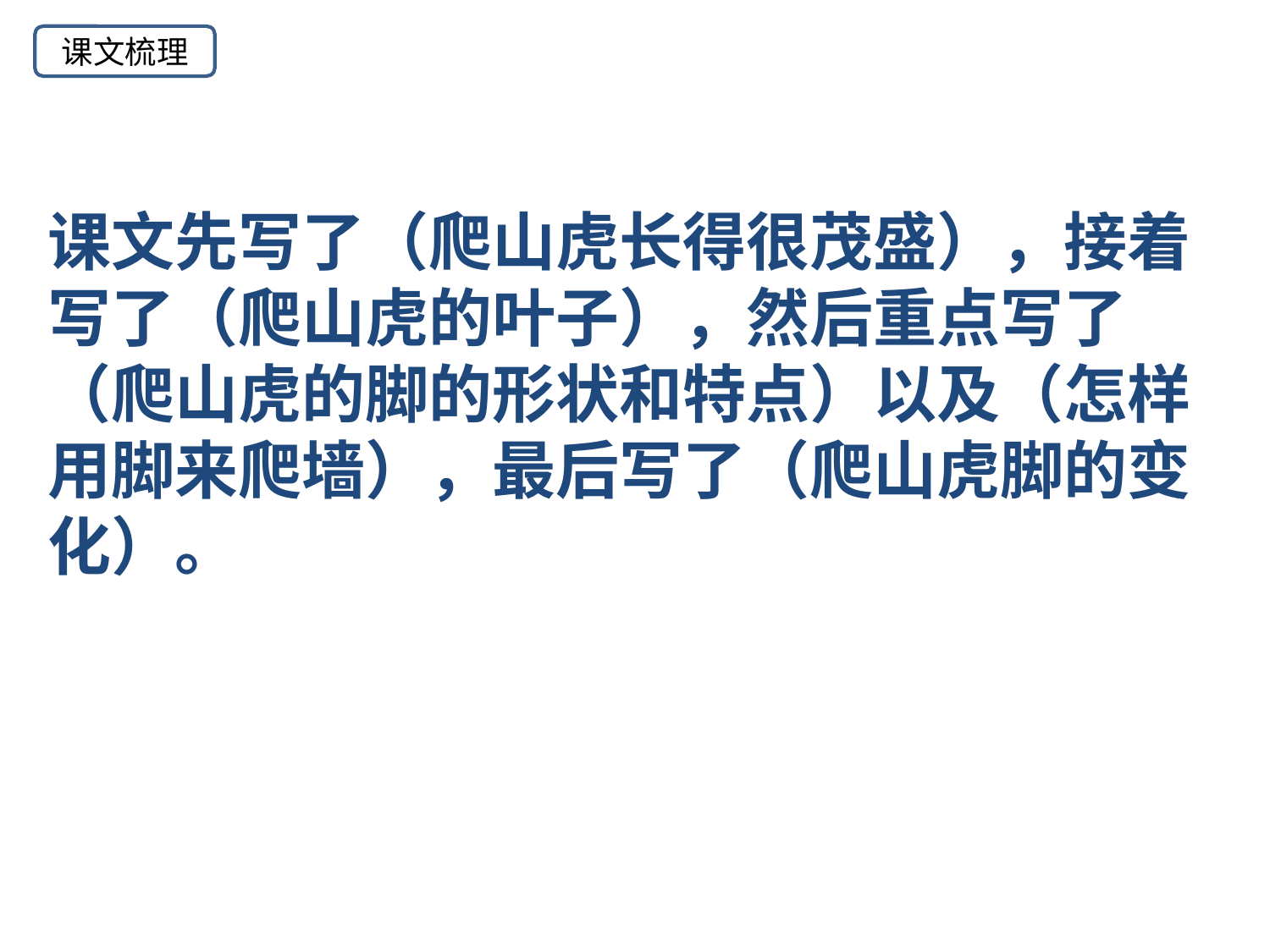

课文梳理
课文先写了（爬山虎长得很茂盛），接着写了（爬山虎的叶子），然后重点写了（爬山虎的脚的形状和特点）以及（怎样用脚来爬墙），最后写了（爬山虎脚的变化）。